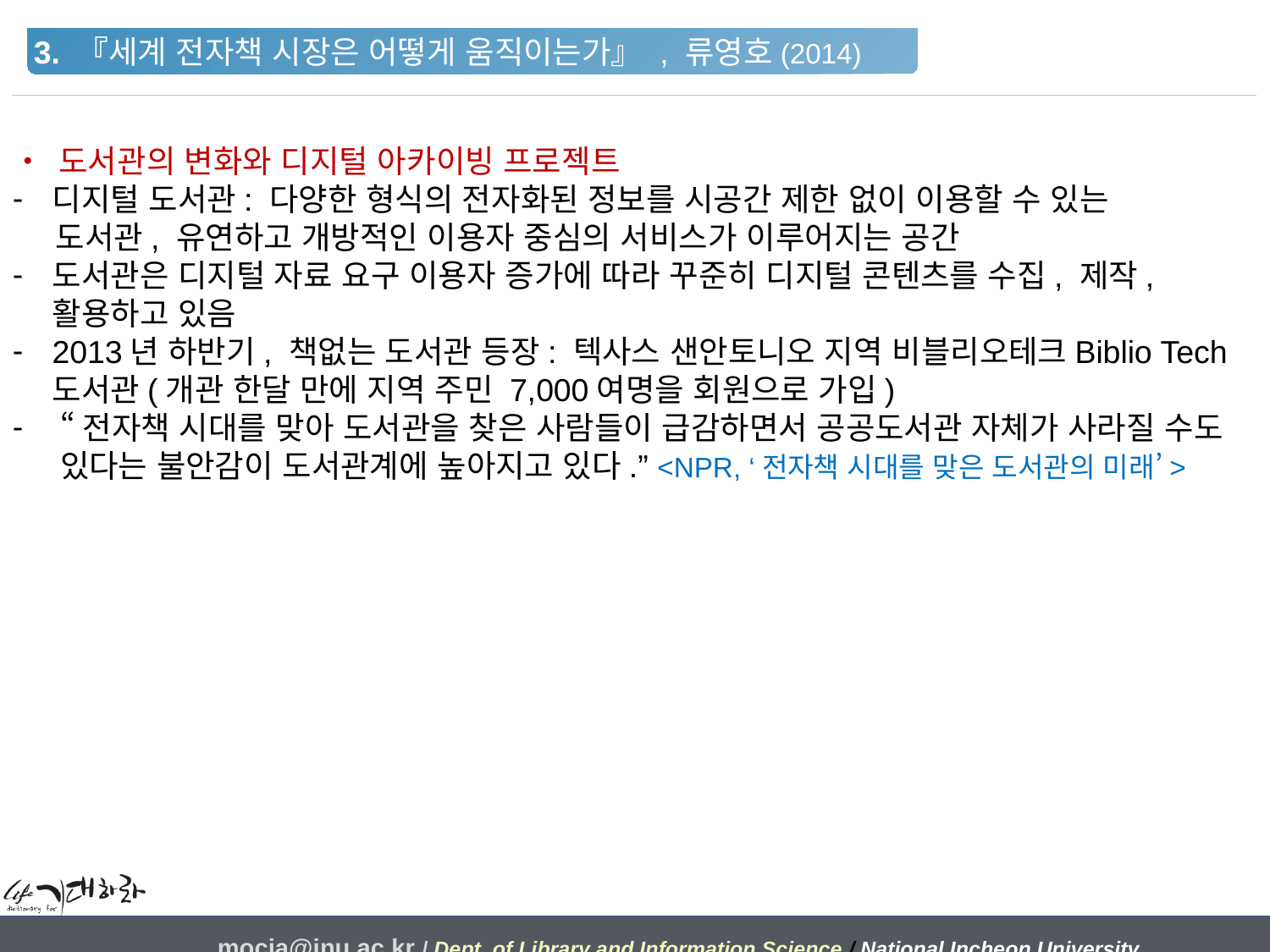

3. 『세계 전자책 시장은 어떻게 움직이는가』 , 류영호(2014)
• 도서관의 변화와 디지털 아카이빙 프로젝트
디지털 도서관: 다양한 형식의 전자화된 정보를 시공간 제한 없이 이용할 수 있는
    도서관, 유연하고 개방적인 이용자 중심의 서비스가 이루어지는 공간
도서관은 디지털 자료 요구 이용자 증가에 따라 꾸준히 디지털 콘텐츠를 수집, 제작, 활용하고 있음
2013년 하반기, 책없는 도서관 등장: 텍사스 샌안토니오 지역 비블리오테크Biblio Tech 도서관(개관 한달 만에 지역 주민 7,000여명을 회원으로 가입)
“전자책 시대를 맞아 도서관을 찾은 사람들이 급감하면서 공공도서관 자체가 사라질 수도 있다는 불안감이 도서관계에 높아지고 있다.” <NPR, ‘전자책 시대를 맞은 도서관의 미래’>

mocja@inu.ac.kr / Dept. of Library and Information Science / National Incheon University